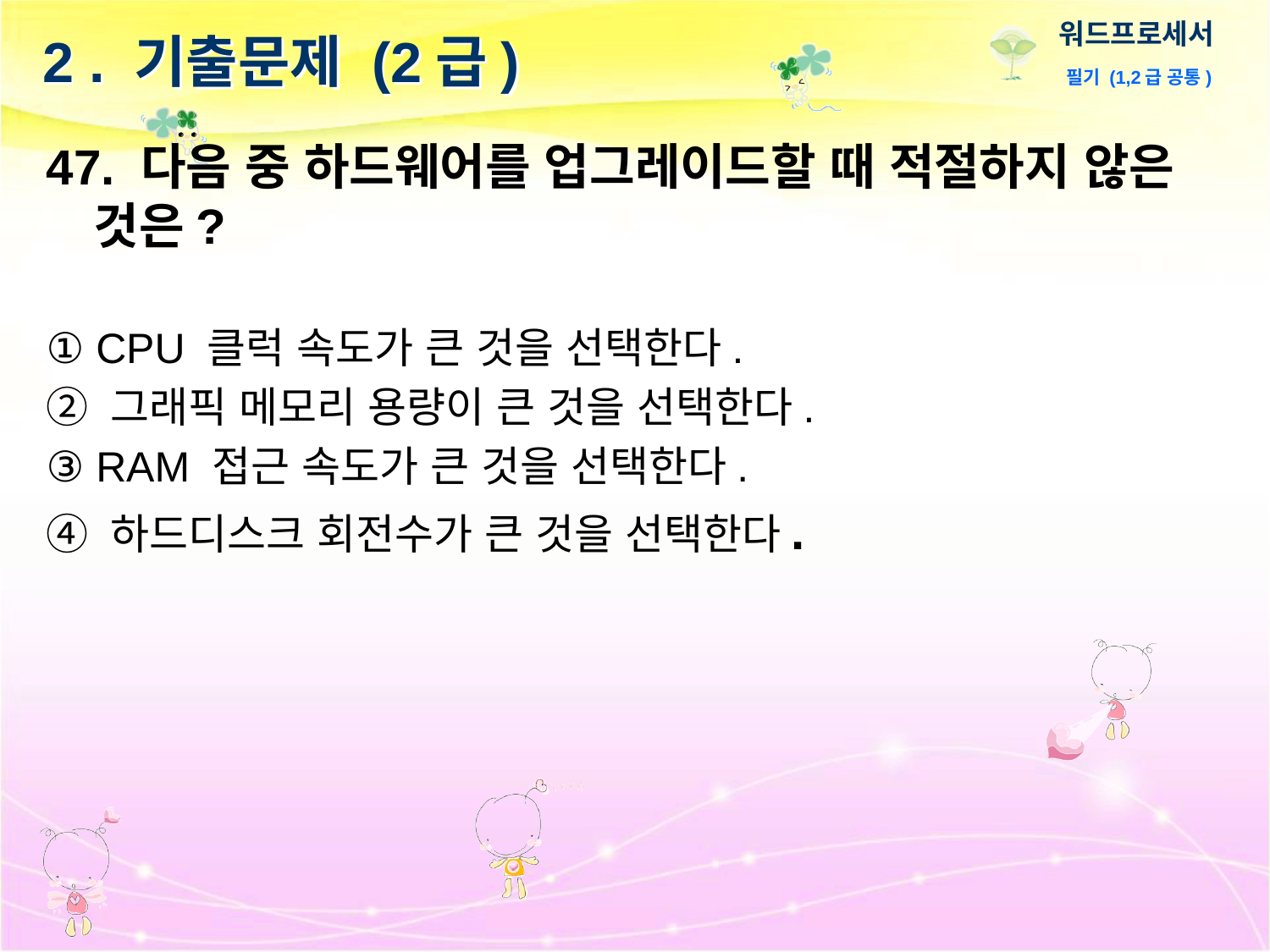

# 2 . 기출문제 (2급)
47. 다음 중 하드웨어를 업그레이드할 때 적절하지 않은 것은?

① CPU 클럭 속도가 큰 것을 선택한다.
② 그래픽 메모리 용량이 큰 것을 선택한다.
③ RAM 접근 속도가 큰 것을 선택한다.
④ 하드디스크 회전수가 큰 것을 선택한다.